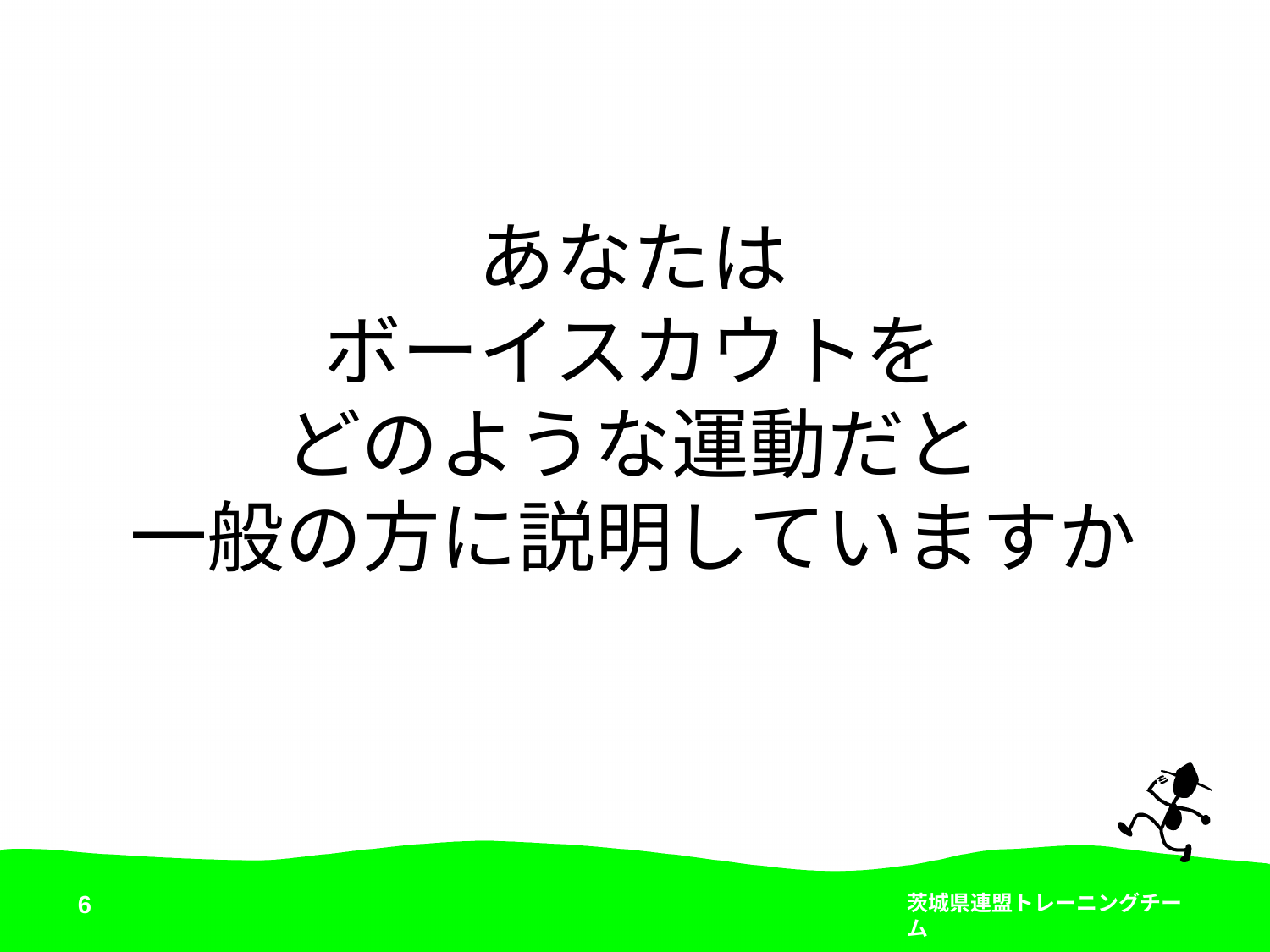

# あなたは ボーイスカウトを どのような運動だと 一般の方に説明していますか
6
茨城県連盟トレーニングチーム